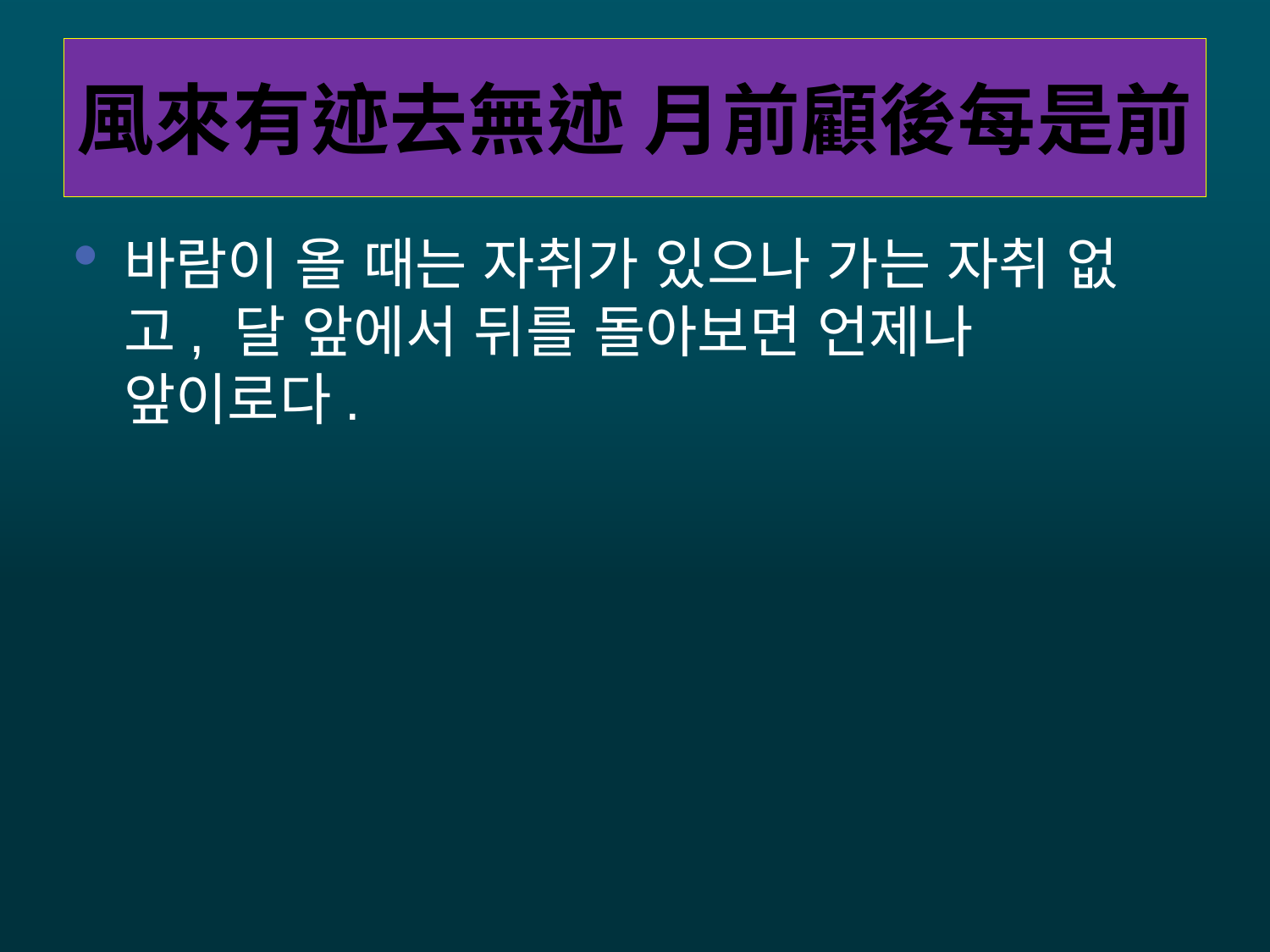

# 風來有迹去無迹 月前顧後每是前
바람이 올 때는 자취가 있으나 가는 자취 없고, 달 앞에서 뒤를 돌아보면 언제나 앞이로다.